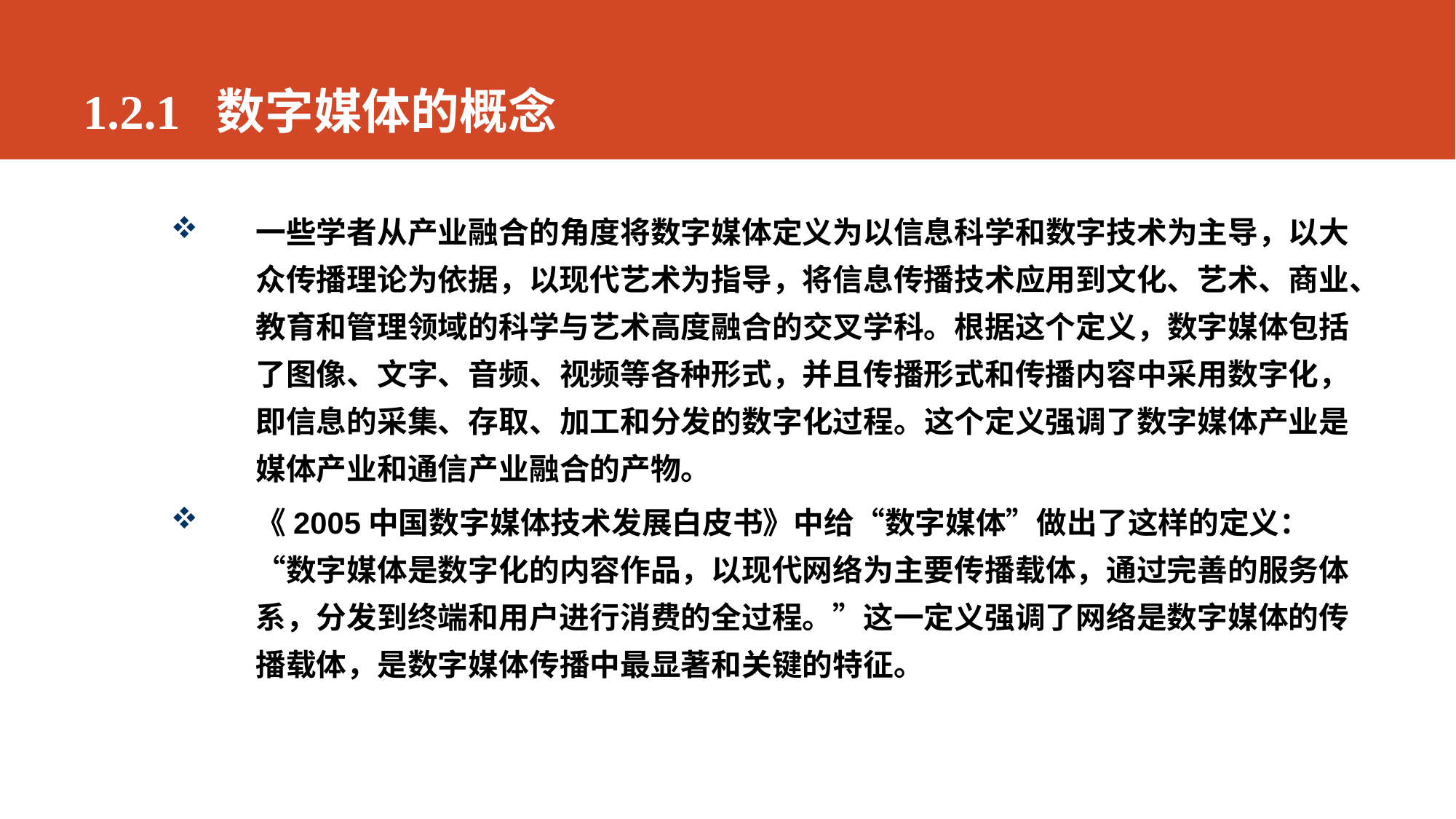

# 1.2.1  数字媒体的概念
一些学者从产业融合的角度将数字媒体定义为以信息科学和数字技术为主导，以大众传播理论为依据，以现代艺术为指导，将信息传播技术应用到文化、艺术、商业、教育和管理领域的科学与艺术高度融合的交叉学科。根据这个定义，数字媒体包括了图像、文字、音频、视频等各种形式，并且传播形式和传播内容中采用数字化，即信息的采集、存取、加工和分发的数字化过程。这个定义强调了数字媒体产业是媒体产业和通信产业融合的产物。
《2005中国数字媒体技术发展白皮书》中给“数字媒体”做出了这样的定义：“数字媒体是数字化的内容作品，以现代网络为主要传播载体，通过完善的服务体系，分发到终端和用户进行消费的全过程。”这一定义强调了网络是数字媒体的传播载体，是数字媒体传播中最显著和关键的特征。